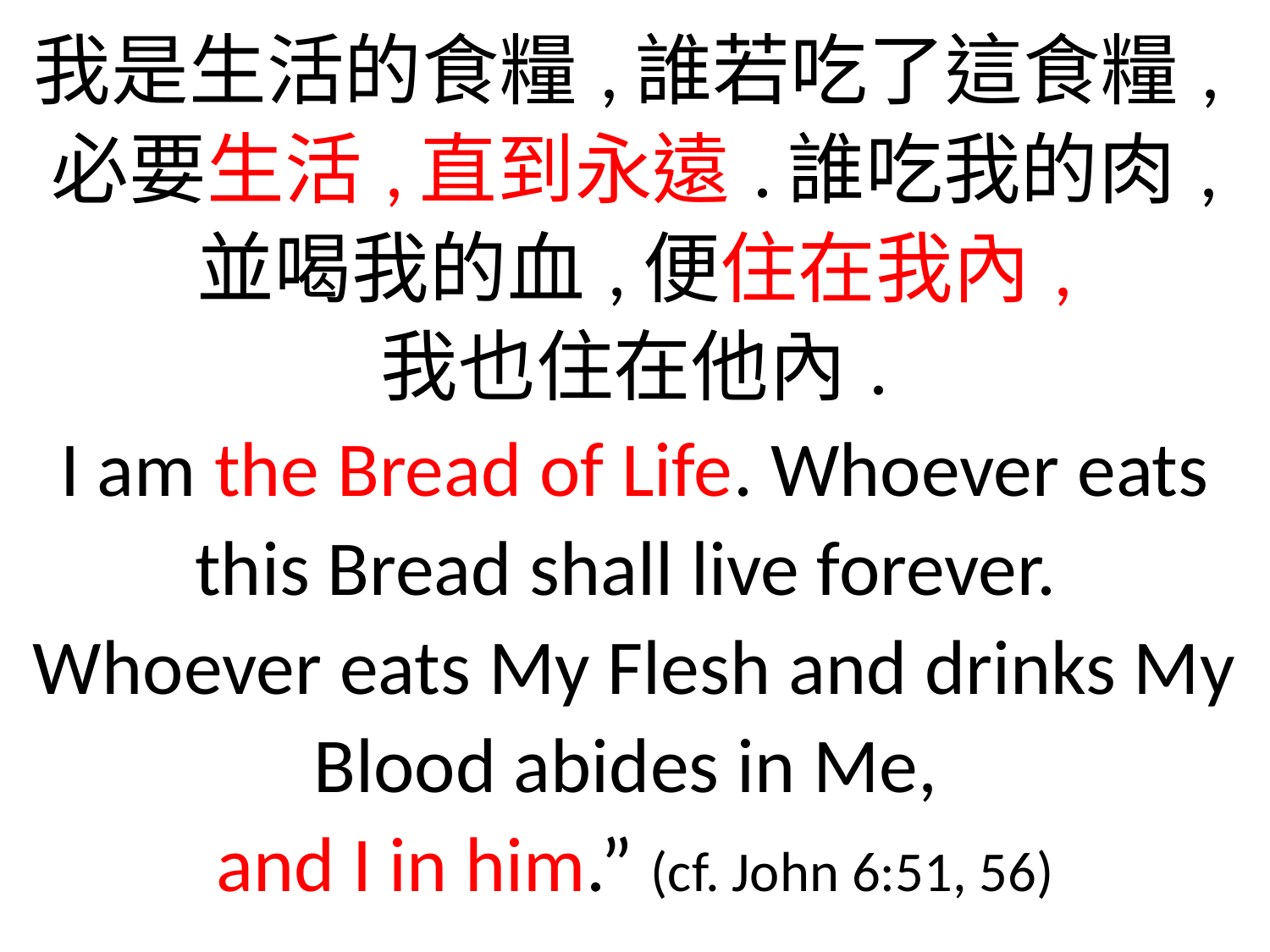

我是生活的食糧,誰若吃了這食糧,必要生活,直到永遠.誰吃我的肉,
並喝我的血,便住在我內,
我也住在他內.
I am the Bread of Life. Whoever eats this Bread shall live forever.
Whoever eats My Flesh and drinks My Blood abides in Me,
and I in him.” (cf. John 6:51, 56)